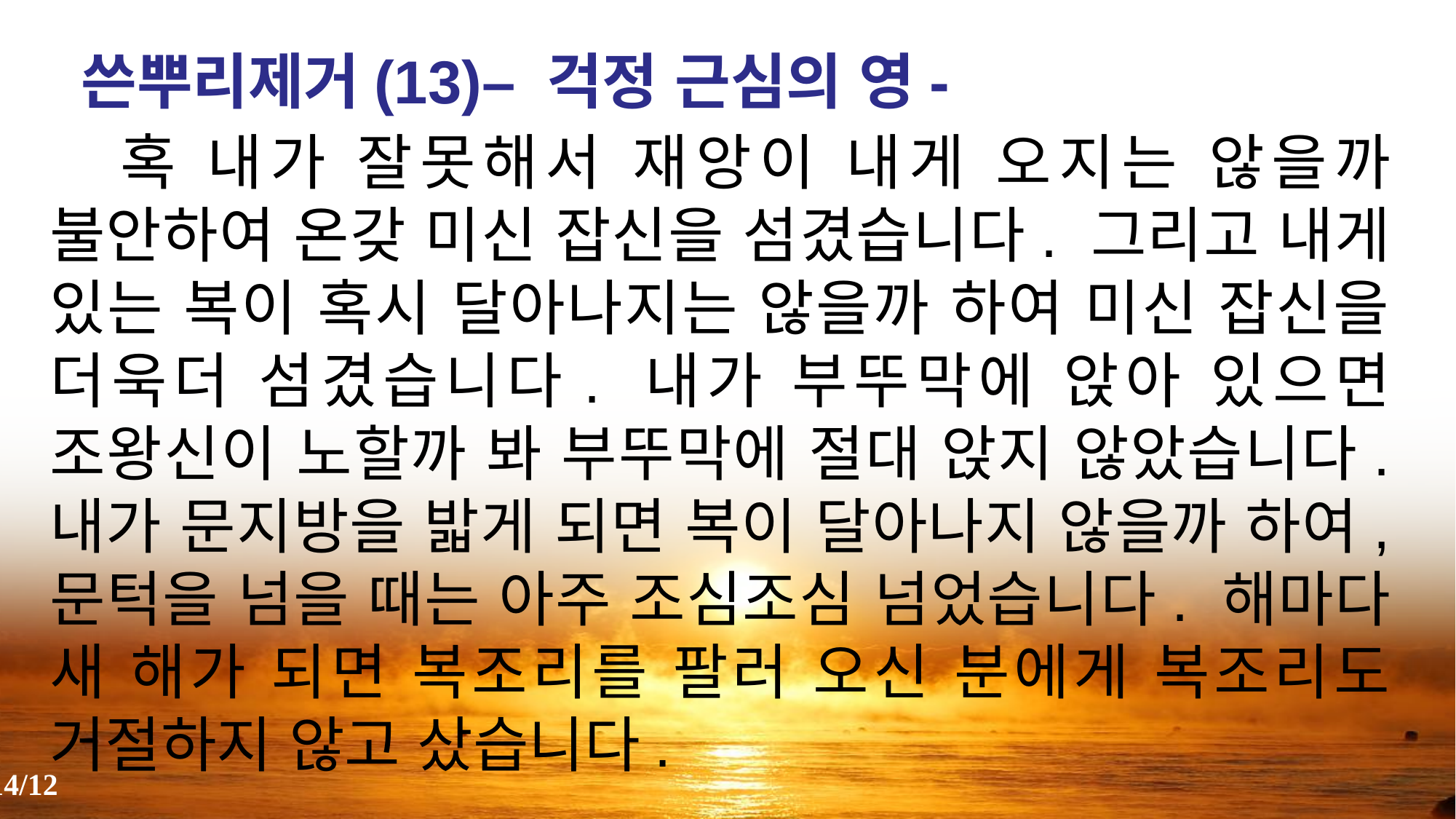

쓴뿌리제거(13)– 걱정 근심의 영-
  혹 내가 잘못해서 재앙이 내게 오지는 않을까 불안하여 온갖 미신 잡신을 섬겼습니다. 그리고 내게 있는 복이 혹시 달아나지는 않을까 하여 미신 잡신을 더욱더 섬겼습니다. 내가 부뚜막에 앉아 있으면 조왕신이 노할까 봐 부뚜막에 절대 앉지 않았습니다. 내가 문지방을 밟게 되면 복이 달아나지 않을까 하여, 문턱을 넘을 때는 아주 조심조심 넘었습니다. 해마다 새 해가 되면 복조리를 팔러 오신 분에게 복조리도 거절하지 않고 샀습니다.